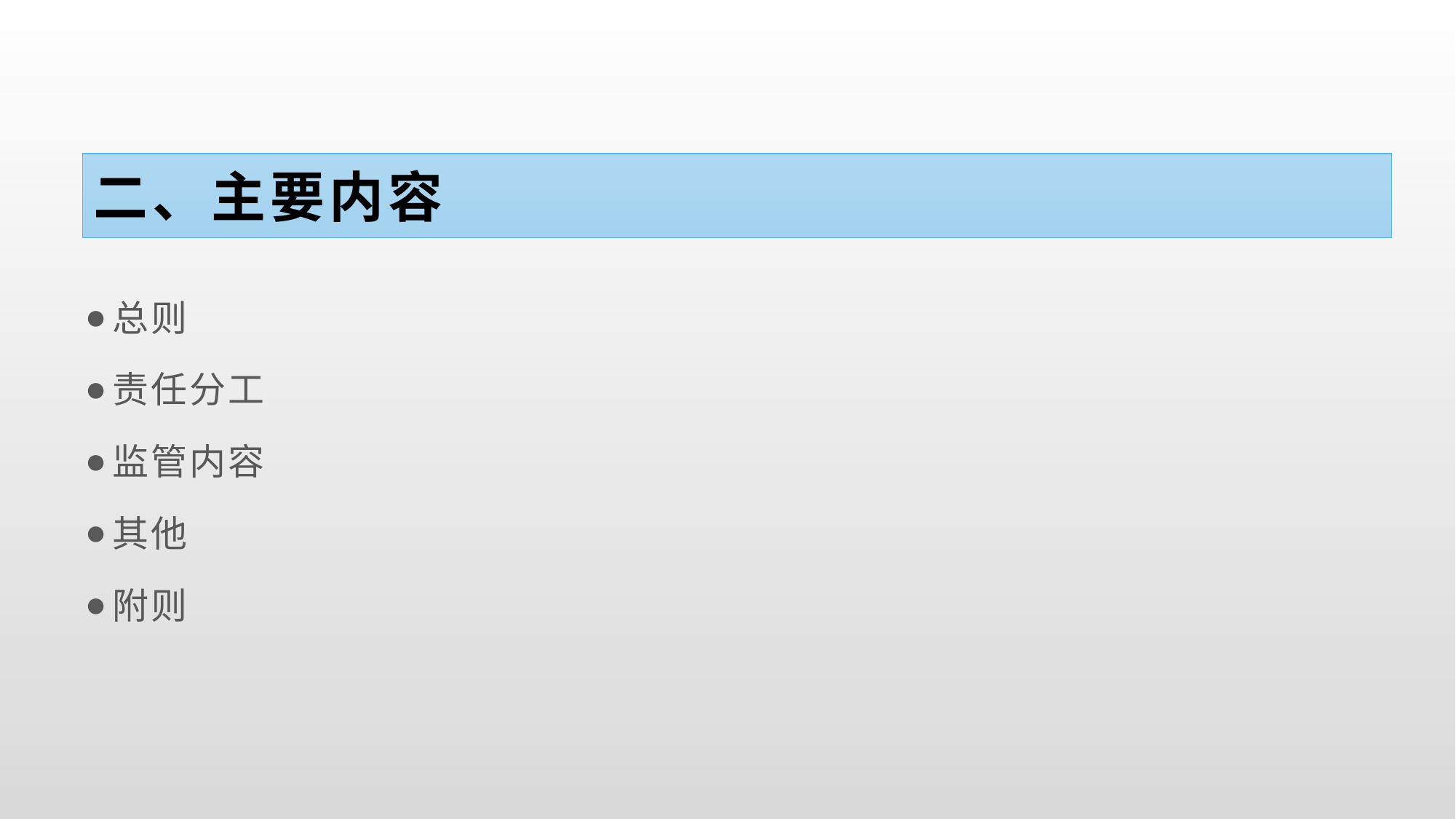

# 二、主要内容
总则
责任分工
监管内容
其他
附则